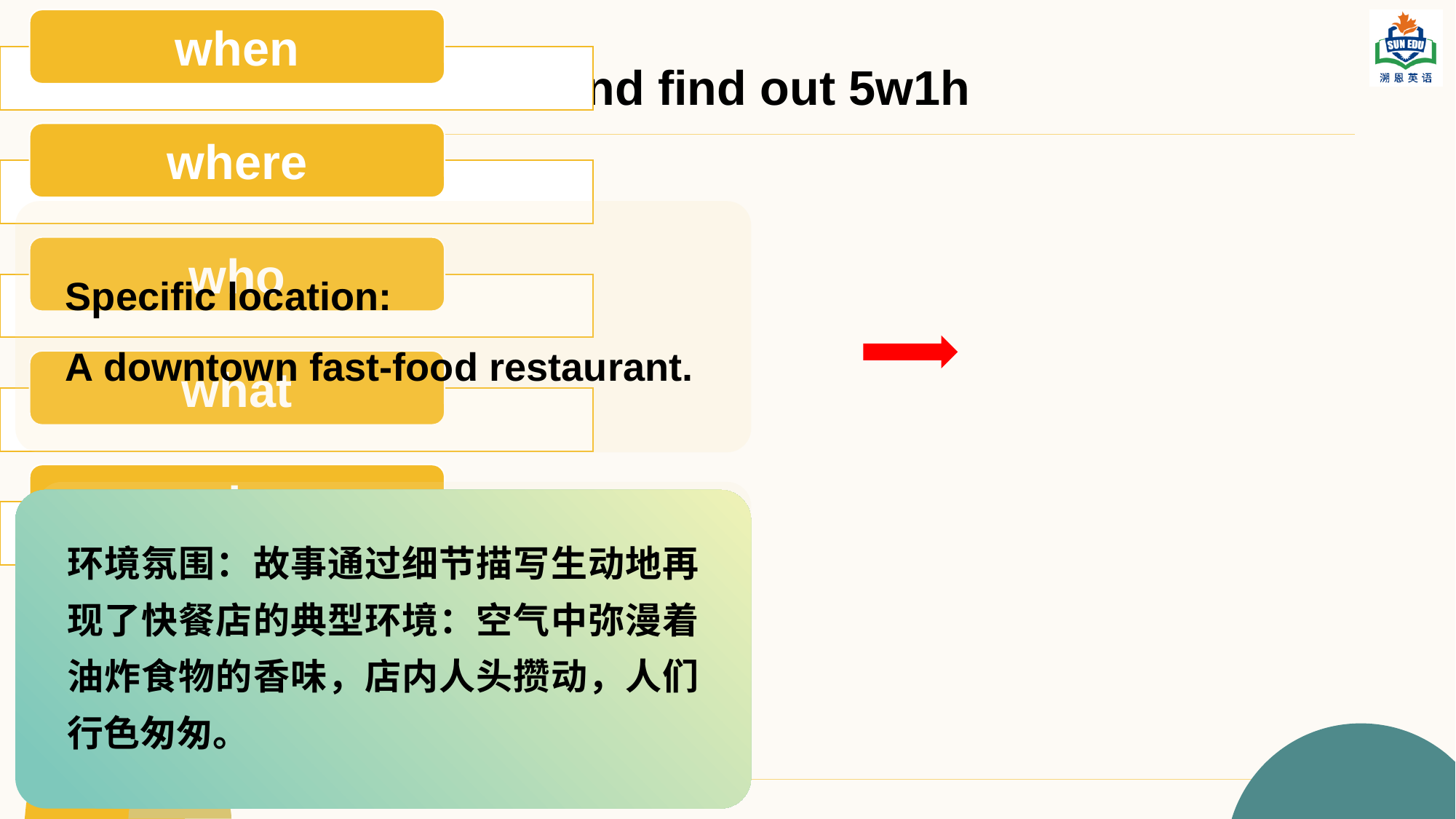

# Task 1 Skim the text and find out 5w1h

when

where

who

what

why
Specific location:
A downtown fast-food restaurant.

环境氛围：故事通过细节描写生动地再现了快餐店的典型环境：空气中弥漫着油炸食物的香味，店内人头攒动，人们行色匆匆。
Atmosphere: The story vividly recreates the typical environment of a fast-food restaurant through detailed descriptions: the air is filled with the smell of fried food, the place is crowded with people coming and going in a hurry.